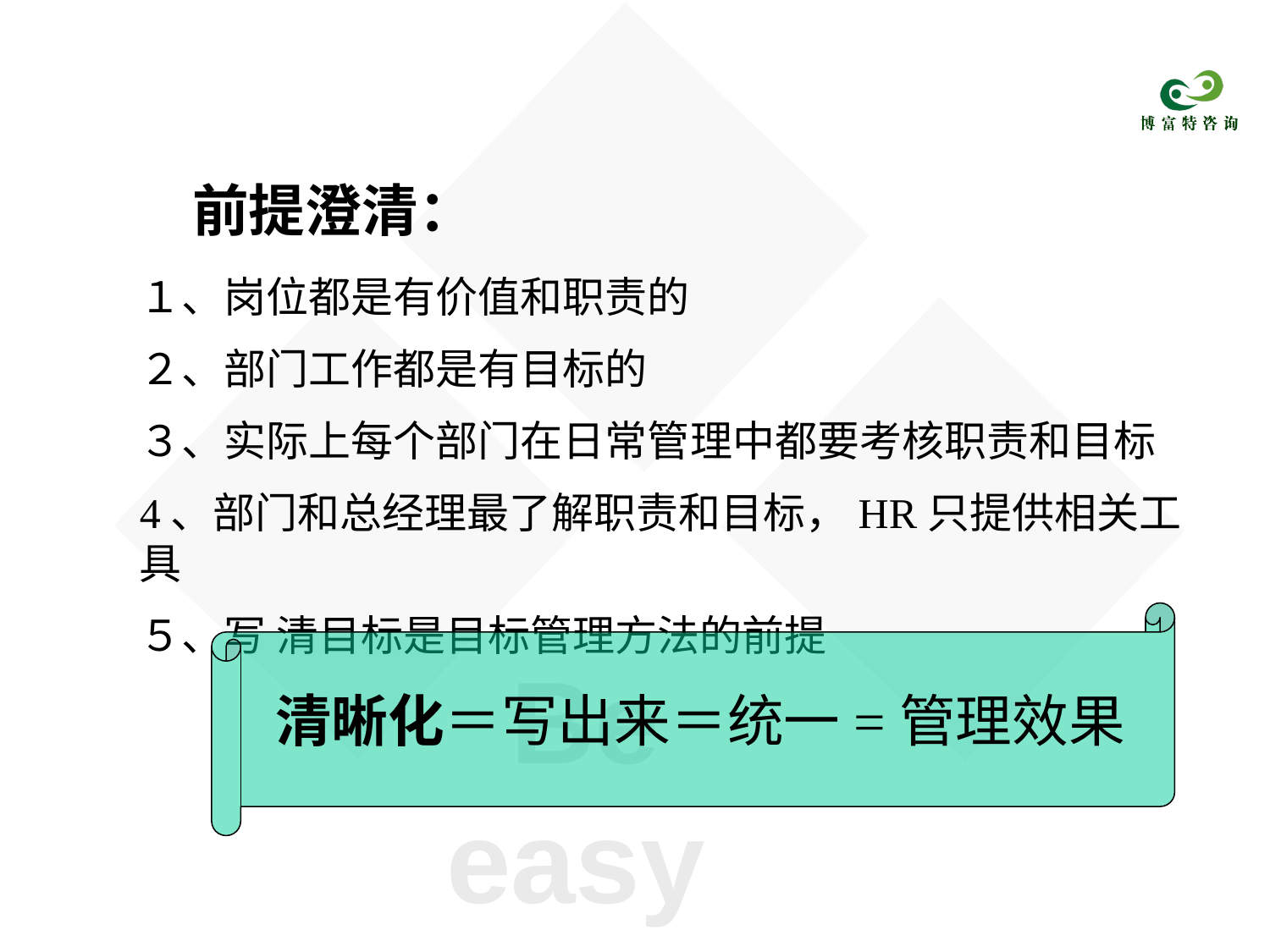

前提澄清：
１、岗位都是有价值和职责的
２、部门工作都是有目标的
３、实际上每个部门在日常管理中都要考核职责和目标
4、部门和总经理最了解职责和目标，HR只提供相关工具
５、写 清目标是目标管理方法的前提
清晰化＝写出来＝统一=管理效果